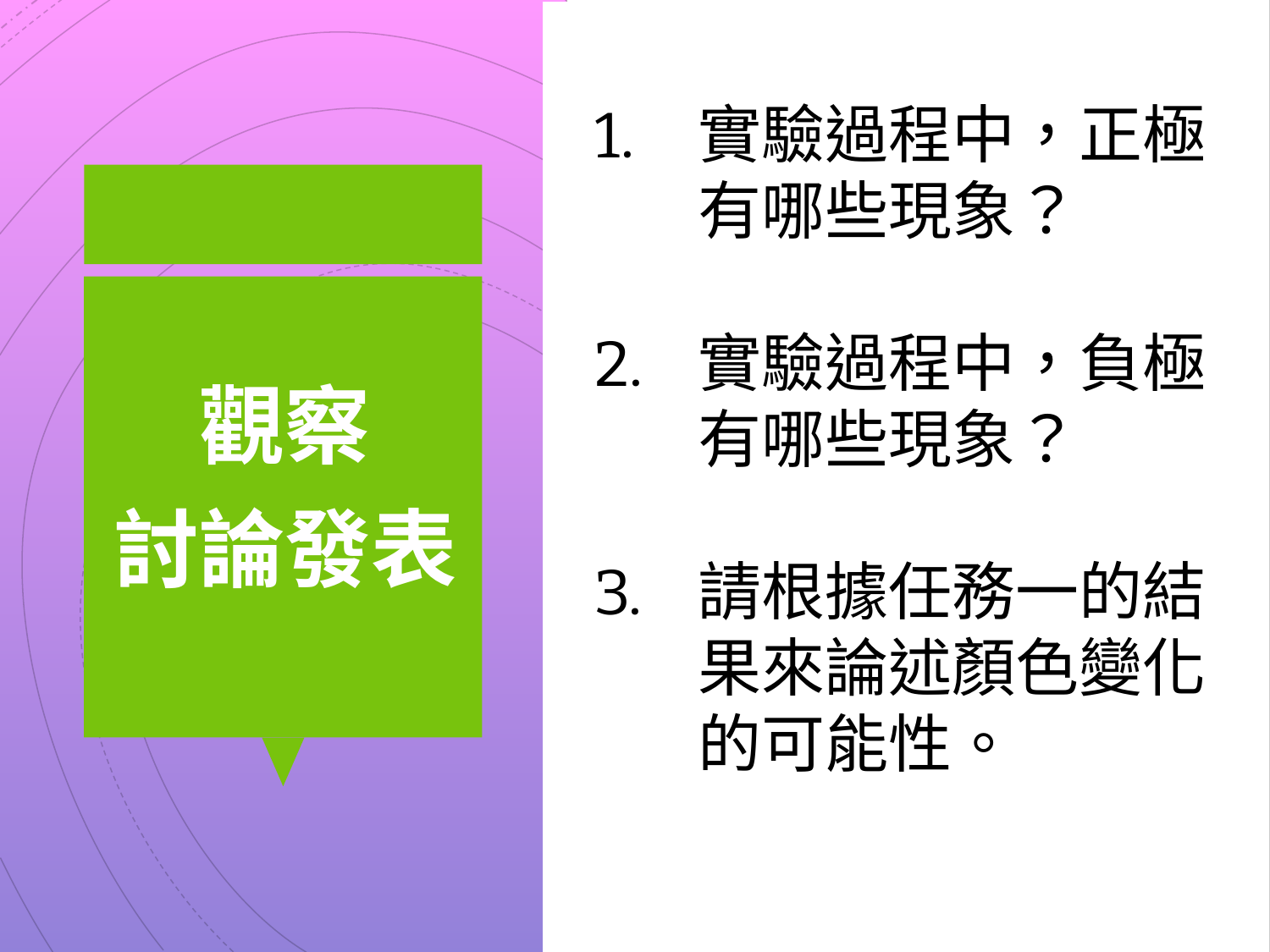

詹姆斯·柯里

碳酸氫鈉

實驗過程中，正極有哪些現象？

實驗過程中，負極有哪些現象？

請根據任務一的結果來論述顏色變化的可能性。

# 觀察 討論發表